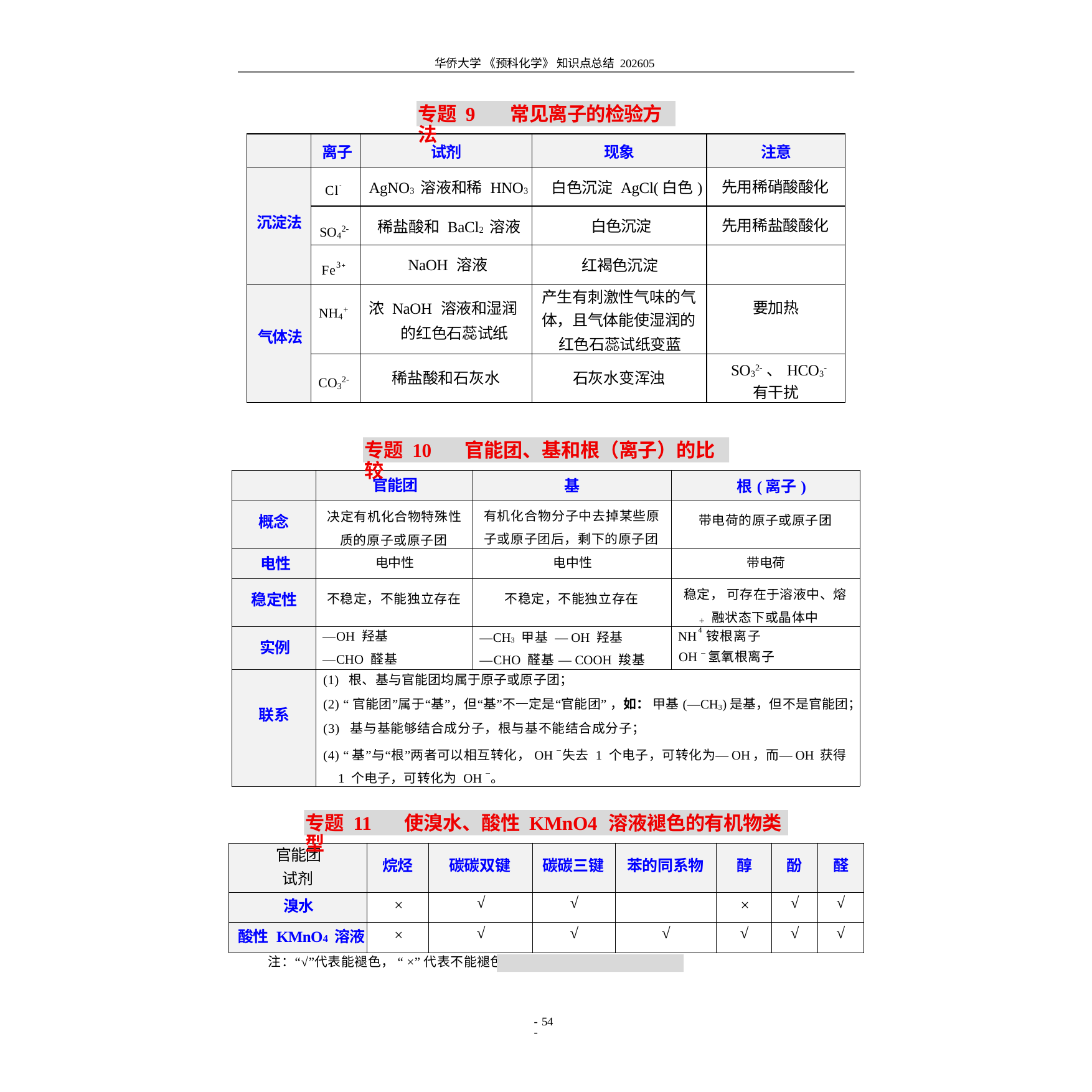

华侨大学 《预科化学》 知识点总结 202605

专题 9      常见离子的检验方法
|  | 离子 | 试剂 | 现象 | 注意 |
| --- | --- | --- | --- | --- |
| 沉淀法 | Cl- | AgNO3 溶液和稀 HNO3 | 白色沉淀 AgCl(白色) | 先用稀硝酸酸化 |
|  | SO42- | 稀盐酸和 BaCl2 溶液 | 白色沉淀 | 先用稀盐酸酸化 |
|  | Fe3+ | NaOH 溶液 | 红褐色沉淀 |  |
| 气体法 | NH4+ | 浓 NaOH 溶液和湿润的红色石蕊试纸 | 产生有刺激性气味的气 体，且气体能使湿润的 红色石蕊试纸变蓝 | 要加热 |
|  | CO32- | 稀盐酸和石灰水 | 石灰水变浑浊 | SO32- 、HCO3- 有干扰 |

专题 10      官能团、基和根（离子）的比较
|  | 官能团 | 基 | 根(离子) |
| --- | --- | --- | --- |
| 概念 | 决定有机化合物特殊性质的原子或原子团 | 有机化合物分子中去掉某些原子或原子团后，剩下的原子团 | 带电荷的原子或原子团 |
| 电性 | 电中性 | 电中性 | 带电荷 |
| 稳定性 | 不稳定，不能独立存在 | 不稳定，不能独立存在 | 稳定， 可存在于溶液中、熔 融状态下或晶体中 |
| 实例 | —OH 羟基 —CHO 醛基 | —CH3 甲基 —OH 羟基 —CHO 醛基 —COOH 羧基 | NH 铵根离子 OH－ 氢氧根离子 |
| 联系 | (1) 根、基与官能团均属于原子或原子团； (2) “官能团”属于“基”，但“基”不一定是“官能团” ，如： 甲基(—CH3)是基，但不是官能团； (3) 基与基能够结合成分子，根与基不能结合成分子； (4) “基”与“根”两者可以相互转化，OH－失去 1 个电子，可转化为—OH，而—OH 获得 1 个电子，可转化为 OH－。 |  |  |

＋

4

专题 11      使溴水、酸性 KMnO4 溶液褪色的有机物类型
| 官能团 试剂 | 烷烃 | 碳碳双键 | 碳碳三键 | 苯的同系物 | 醇 | 酚 | 醛 |
| --- | --- | --- | --- | --- | --- | --- | --- |
| 溴水 | × | √ | √ |  | × | √ | √ |
| 酸性 KMnO4 溶液 | × | √ | √ | √ | √ | √ | √ |

注：“√”代表能褪色， “×”代表不能褪色

- 54 -